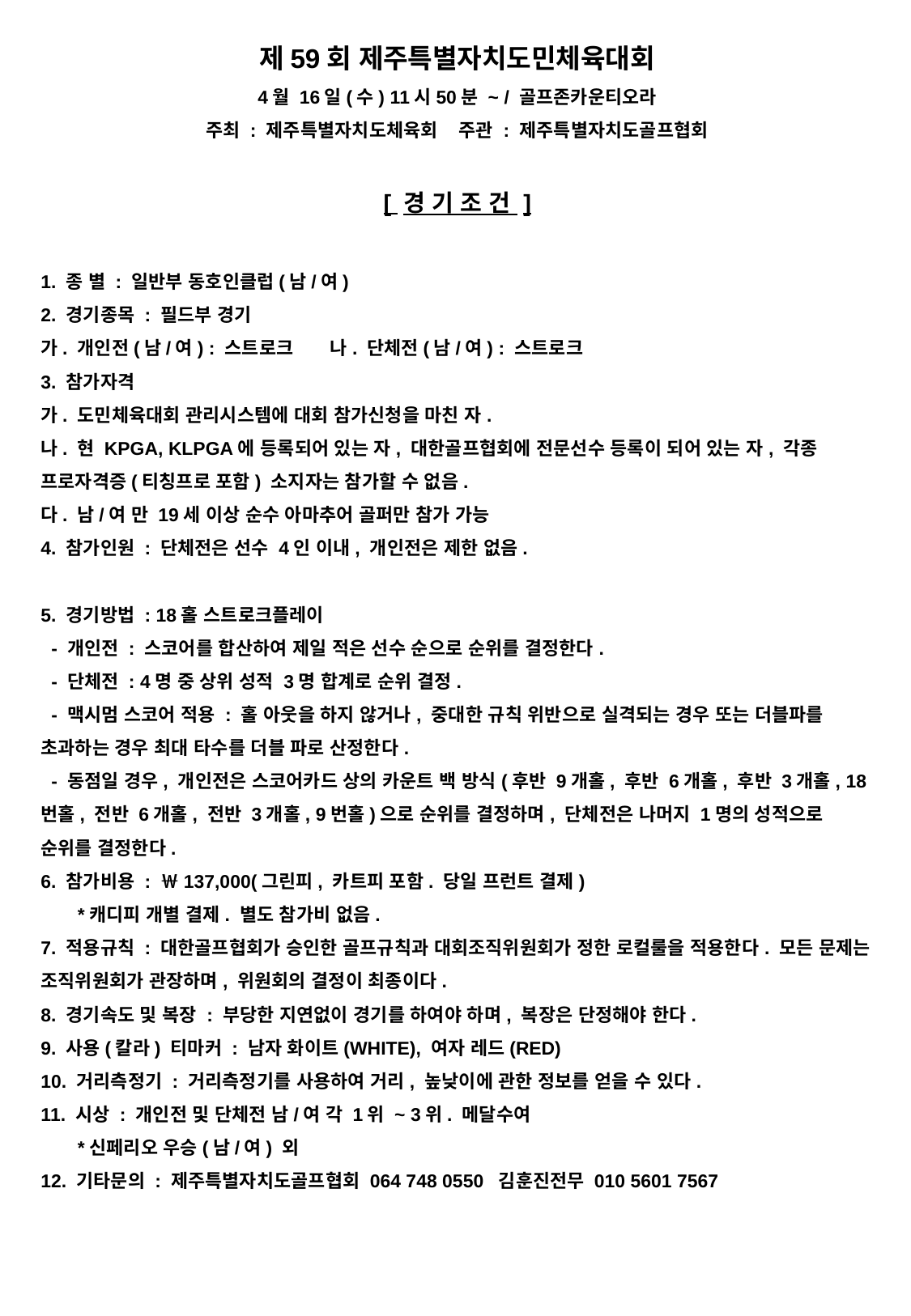

제59회 제주특별자치도민체육대회
4월 16일(수) 11시50분 ~ / 골프존카운티오라
주최 : 제주특별자치도체육회    주관 : 제주특별자치도골프협회

[ 경 기 조 건 ]

1. 종 별 : 일반부 동호인클럽(남/여)
2. 경기종목 : 필드부 경기
가. 개인전(남/여) : 스트로크       나. 단체전(남/여) : 스트로크
3. 참가자격
가. 도민체육대회 관리시스템에 대회 참가신청을 마친 자.
나. 현 KPGA, KLPGA에 등록되어 있는 자, 대한골프협회에 전문선수 등록이 되어 있는 자, 각종 프로자격증(티칭프로 포함) 소지자는 참가할 수 없음.
다. 남/여 만 19세 이상 순수 아마추어 골퍼만 참가 가능
4. 참가인원 : 단체전은 선수 4인 이내, 개인전은 제한 없음.

5. 경기방법 : 18홀 스트로크플레이
  - 개인전 : 스코어를 합산하여 제일 적은 선수 순으로 순위를 결정한다.
  - 단체전 : 4명 중 상위 성적 3명 합계로 순위 결정.
  - 맥시멈 스코어 적용 : 홀 아웃을 하지 않거나, 중대한 규칙 위반으로 실격되는 경우 또는 더블파를 초과하는 경우 최대 타수를 더블 파로 산정한다.
  - 동점일 경우, 개인전은 스코어카드 상의 카운트 백 방식(후반 9개홀, 후반 6개홀, 후반 3개홀, 18번홀, 전반 6개홀, 전반 3개홀, 9번홀)으로 순위를 결정하며, 단체전은 나머지 1명의 성적으로 순위를 결정한다.
6. 참가비용 : ￦137,000(그린피, 카트피 포함. 당일 프런트 결제)
       *캐디피 개별 결제. 별도 참가비 없음.
7. 적용규칙 : 대한골프협회가 승인한 골프규칙과 대회조직위원회가 정한 로컬룰을 적용한다. 모든 문제는 조직위원회가 관장하며, 위원회의 결정이 최종이다.
8. 경기속도 및 복장 : 부당한 지연없이 경기를 하여야 하며, 복장은 단정해야 한다.
9. 사용(칼라) 티마커 : 남자 화이트(WHITE), 여자 레드(RED)
10. 거리측정기 : 거리측정기를 사용하여 거리, 높낮이에 관한 정보를 얻을 수 있다.
11. 시상 : 개인전 및 단체전 남/여 각 1위 ~ 3위. 메달수여
       *신페리오 우승(남/여) 외
12. 기타문의 : 제주특별자치도골프협회 064 748 0550  김훈진전무 010 5601 7567